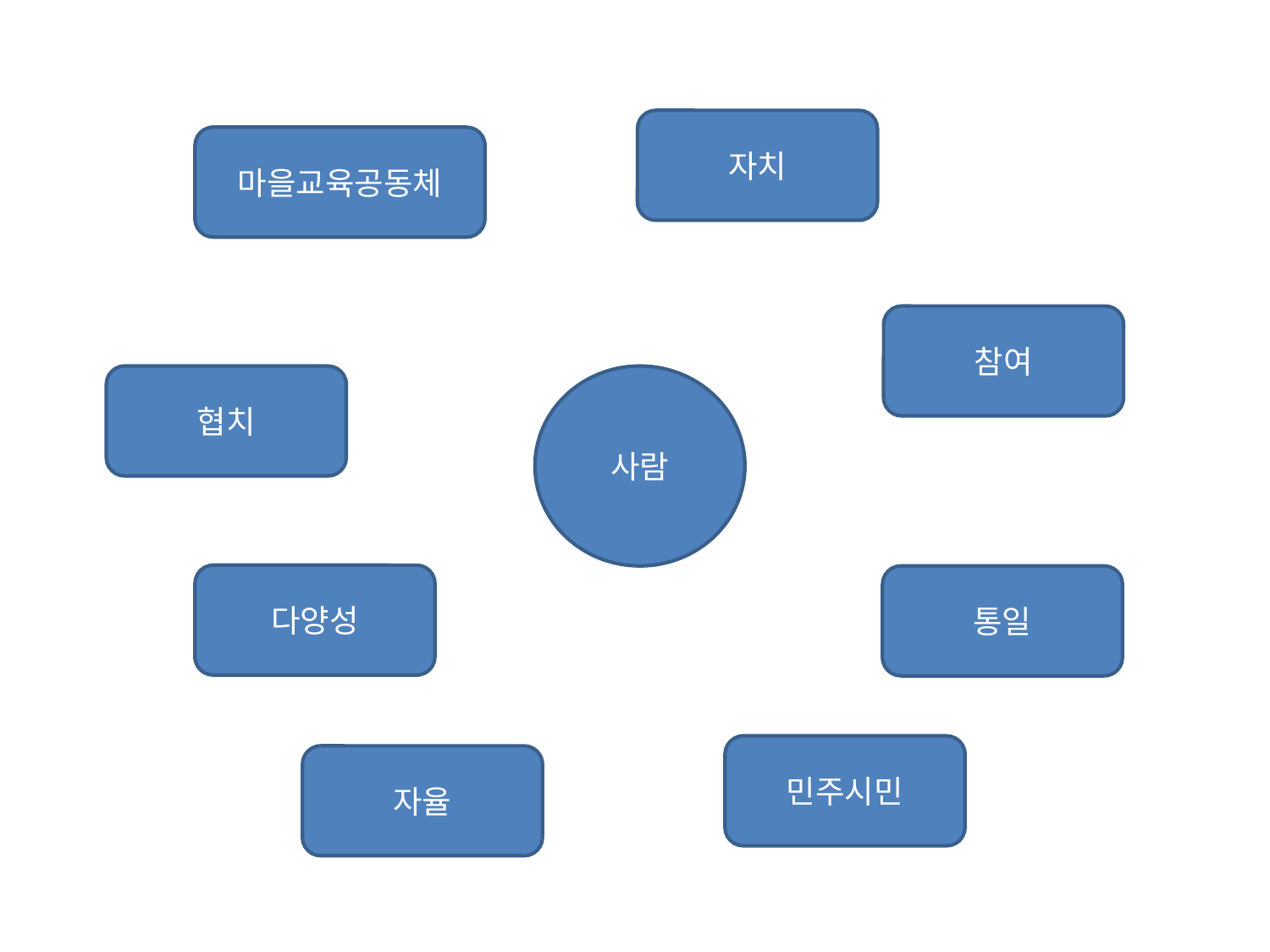

자치
마을교육공동체
참여
협치
사람
다양성
통일
민주시민
자율